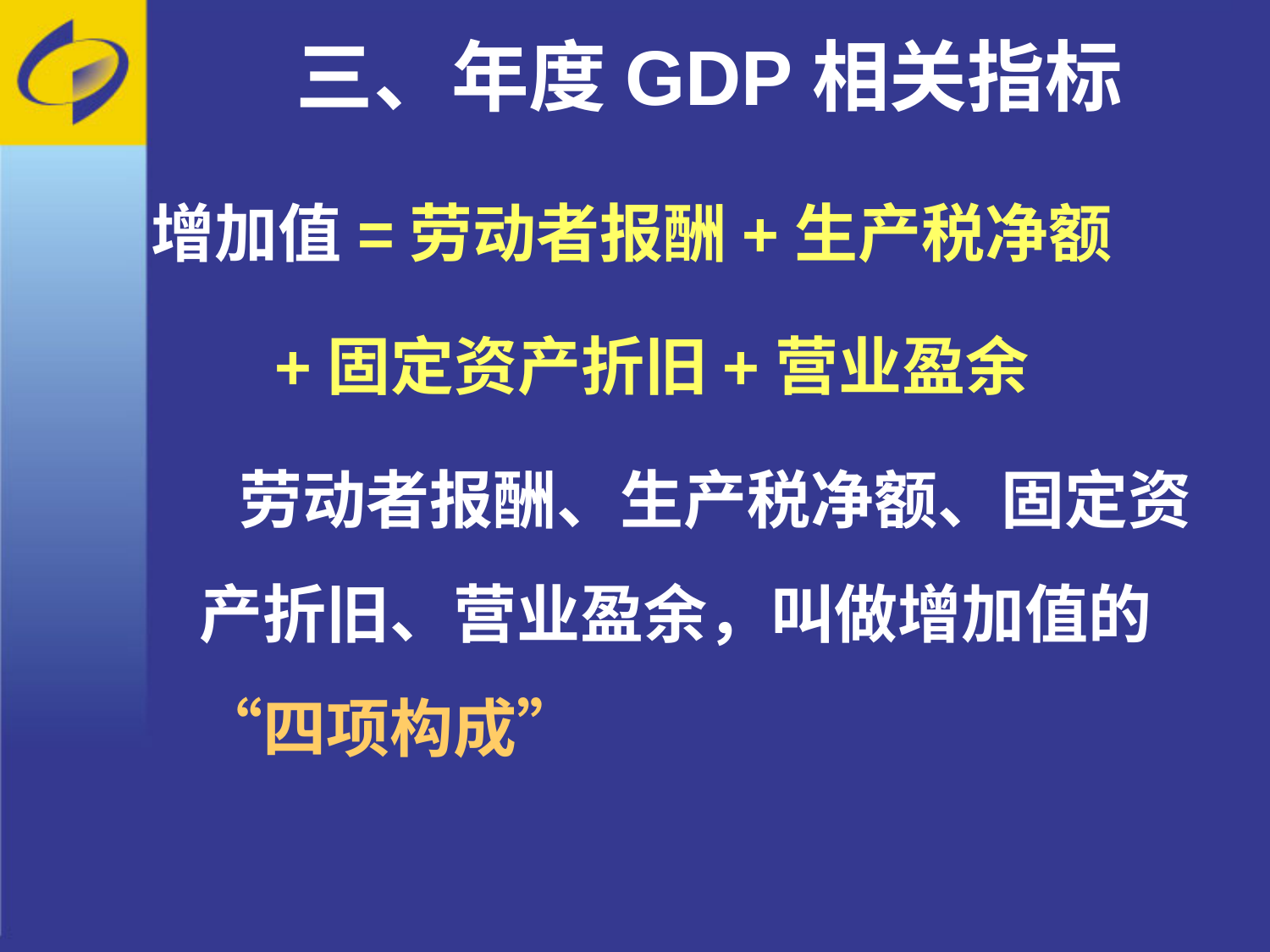

# 三、年度GDP相关指标
增加值=劳动者报酬+生产税净额
       +固定资产折旧+营业盈余
     劳动者报酬、生产税净额、固定资产折旧、营业盈余，叫做增加值的“四项构成”